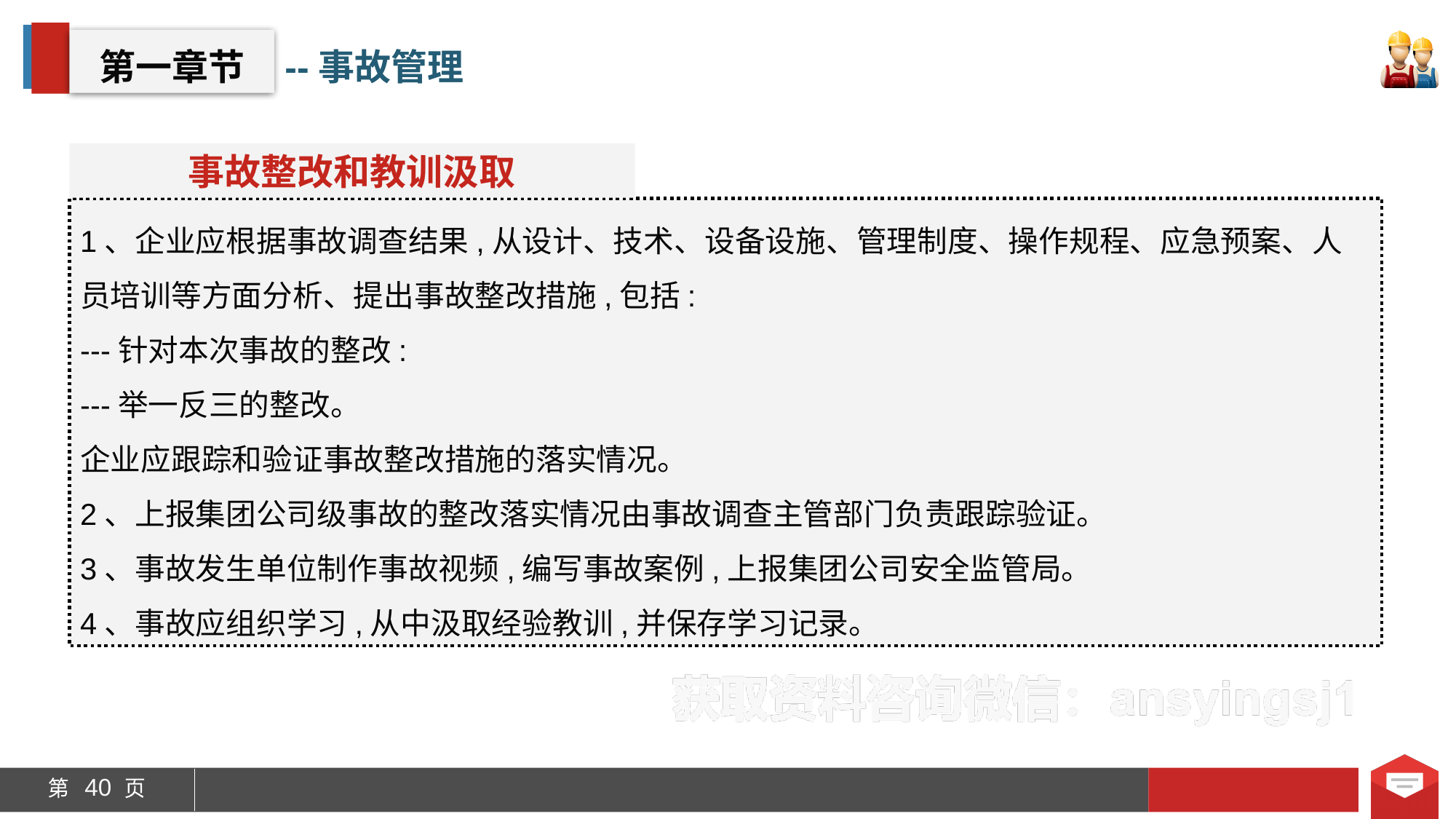

第一章节
--事故管理
事故整改和教训汲取
1、企业应根据事故调查结果,从设计、技术、设备设施、管理制度、操作规程、应急预案、人员培训等方面分析、提出事故整改措施,包括:
---针对本次事故的整改:
---举一反三的整改。
企业应跟踪和验证事故整改措施的落实情况。
2、上报集团公司级事故的整改落实情况由事故调查主管部门负责跟踪验证。
3、事故发生单位制作事故视频,编写事故案例,上报集团公司安全监管局。
4、事故应组织学习,从中汲取经验教训,并保存学习记录。